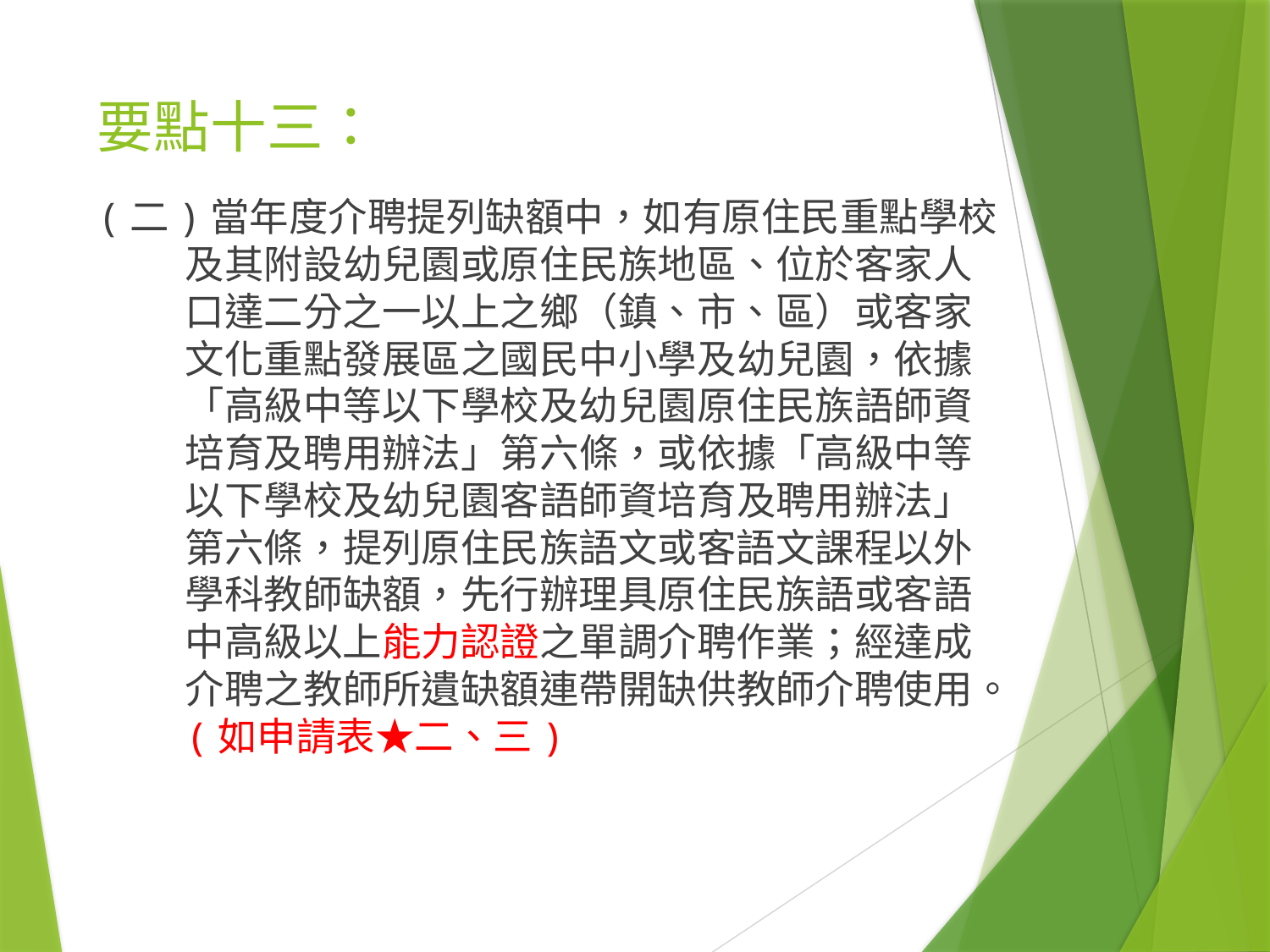

# 要點十三：
(二)當年度介聘提列缺額中，如有原住民重點學校及其附設幼兒園或原住民族地區、位於客家人口達二分之一以上之鄉（鎮、市、區）或客家文化重點發展區之國民中小學及幼兒園，依據「高級中等以下學校及幼兒園原住民族語師資培育及聘用辦法」第六條，或依據「高級中等以下學校及幼兒園客語師資培育及聘用辦法」第六條，提列原住民族語文或客語文課程以外學科教師缺額，先行辦理具原住民族語或客語中高級以上能力認證之單調介聘作業；經達成介聘之教師所遺缺額連帶開缺供教師介聘使用。(如申請表★二、三)